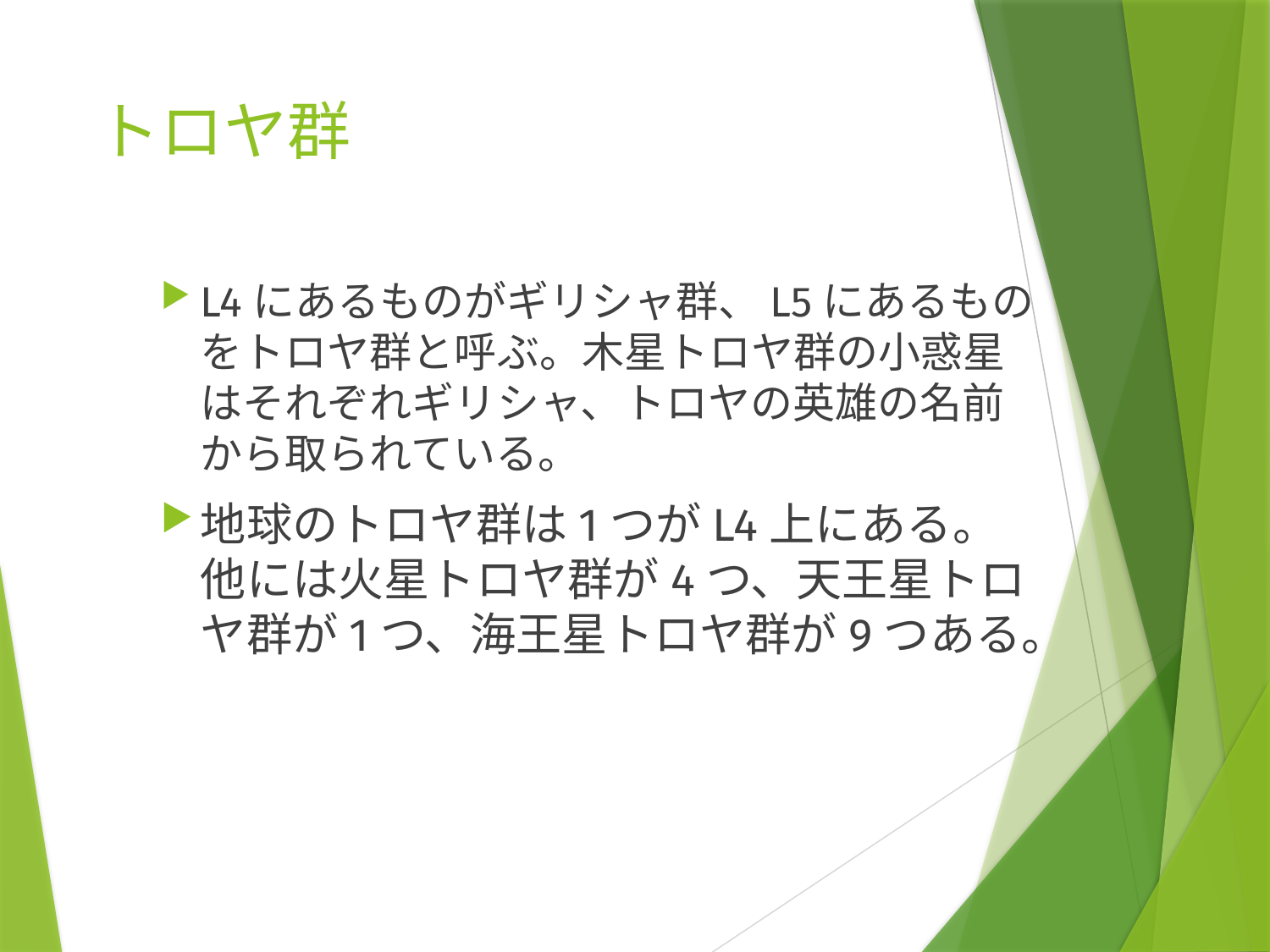

# トロヤ群
L4にあるものがギリシャ群、L5にあるものをトロヤ群と呼ぶ。木星トロヤ群の小惑星はそれぞれギリシャ、トロヤの英雄の名前から取られている。
地球のトロヤ群は1つがL4上にある。他には火星トロヤ群が4つ、天王星トロヤ群が1つ、海王星トロヤ群が9つある。